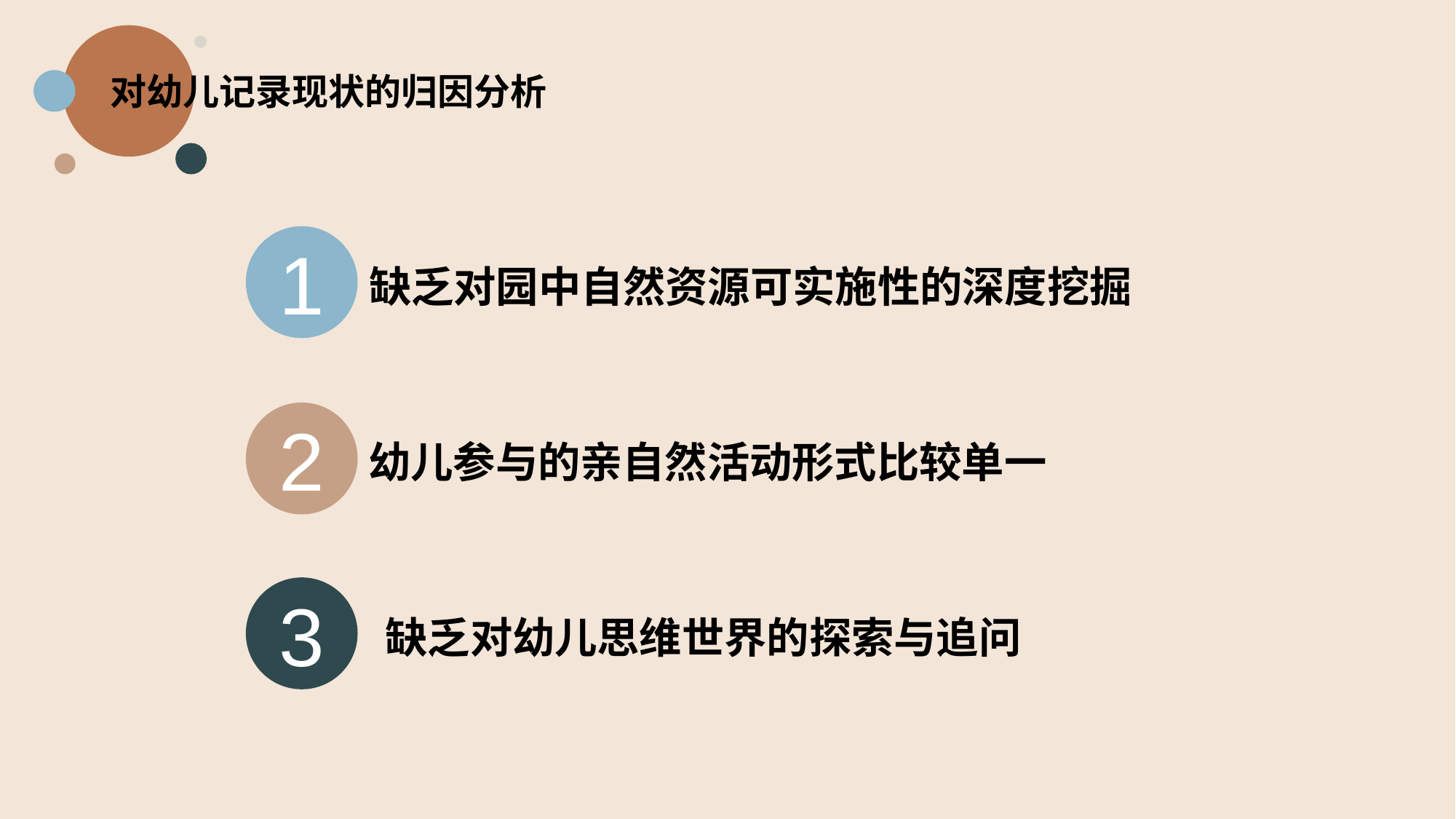

对幼儿记录现状的归因分析
1
缺乏对园中自然资源可实施性的深度挖掘
2
幼儿参与的亲自然活动形式比较单一
3
 缺乏对幼儿思维世界的探索与追问